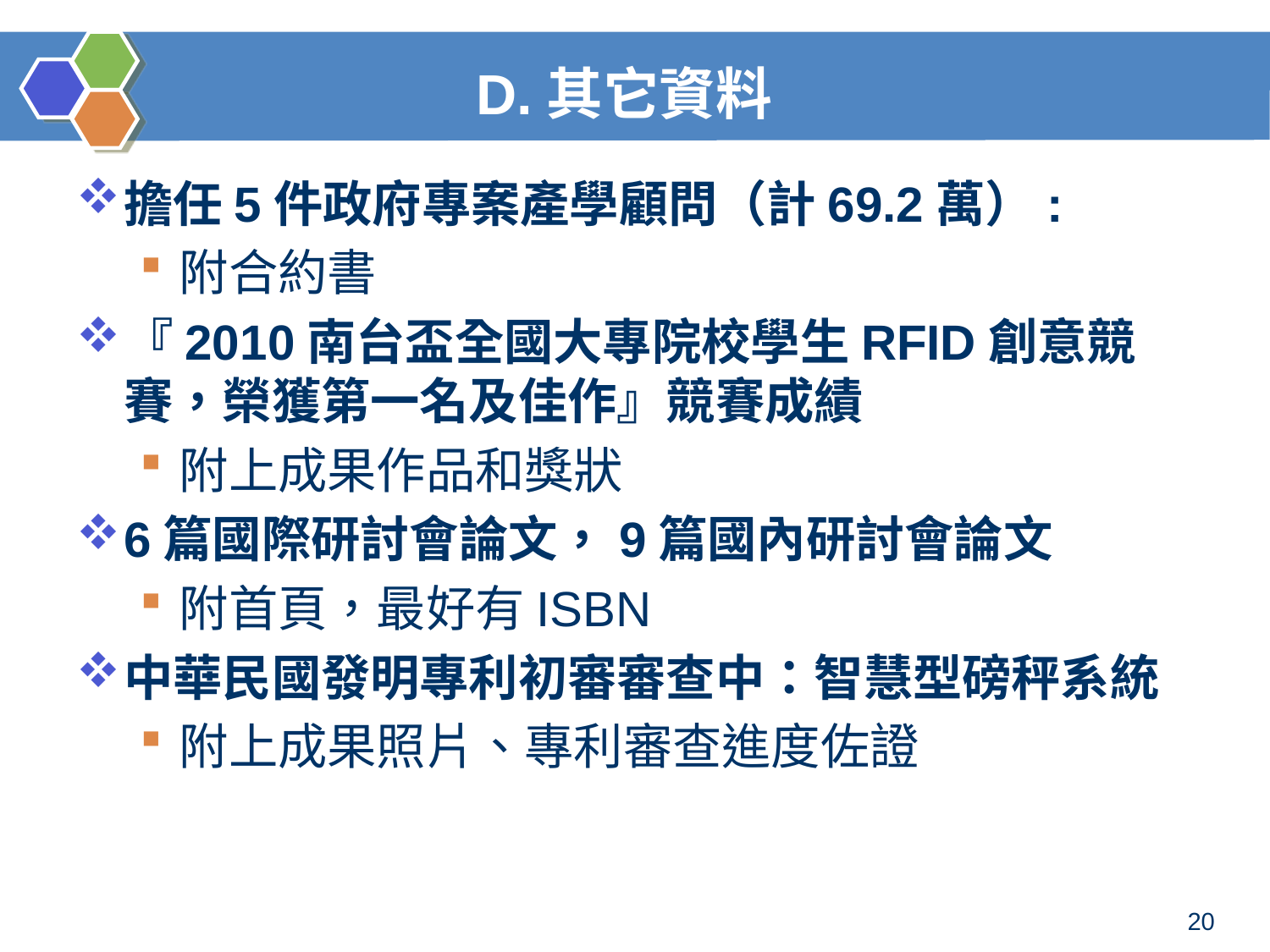

# D.其它資料
擔任5件政府專案產學顧問（計69.2萬）:
附合約書
『2010南台盃全國大專院校學生RFID創意競賽，榮獲第一名及佳作』競賽成績
附上成果作品和獎狀
6篇國際研討會論文，9篇國內研討會論文
附首頁，最好有ISBN
中華民國發明專利初審審查中：智慧型磅秤系統
附上成果照片、專利審查進度佐證
20